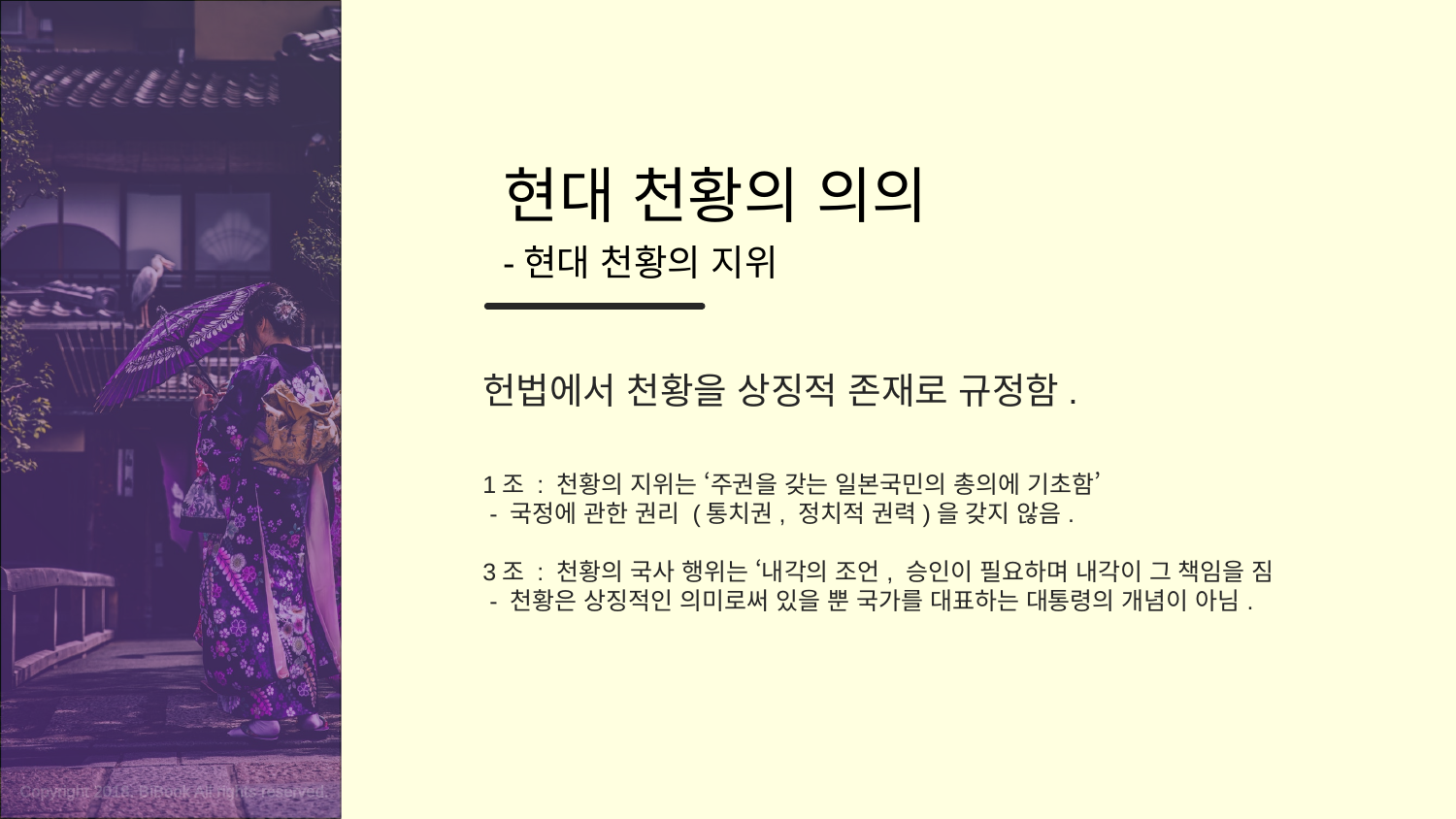

현대 천황의 의의
-현대 천황의 지위
헌법에서 천황을 상징적 존재로 규정함.

1조 : 천황의 지위는 ‘주권을 갖는 일본국민의 총의에 기초함’
 - 국정에 관한 권리 (통치권, 정치적 권력)을 갖지 않음.

3조 : 천황의 국사 행위는 ‘내각의 조언, 승인이 필요하며 내각이 그 책임을 짐
 - 천황은 상징적인 의미로써 있을 뿐 국가를 대표하는 대통령의 개념이 아님.